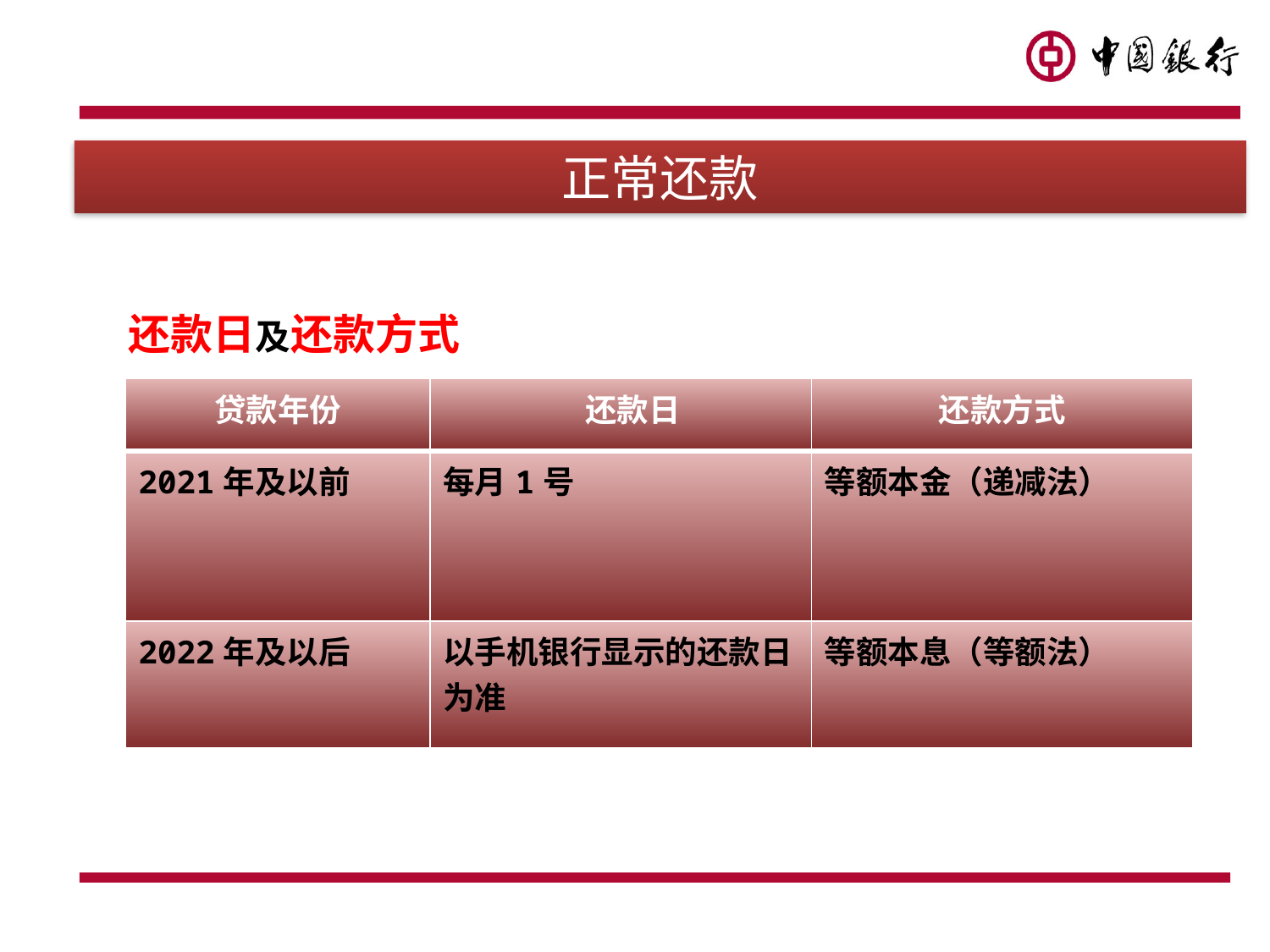

正常还款
# 还款日及还款方式
| 贷款年份 | 还款日 | 还款方式 |
| --- | --- | --- |
| 2021年及以前 | 每月1号 | 等额本金（递减法） |
| 2022年及以后 | 以手机银行显示的还款日为准 | 等额本息（等额法） |